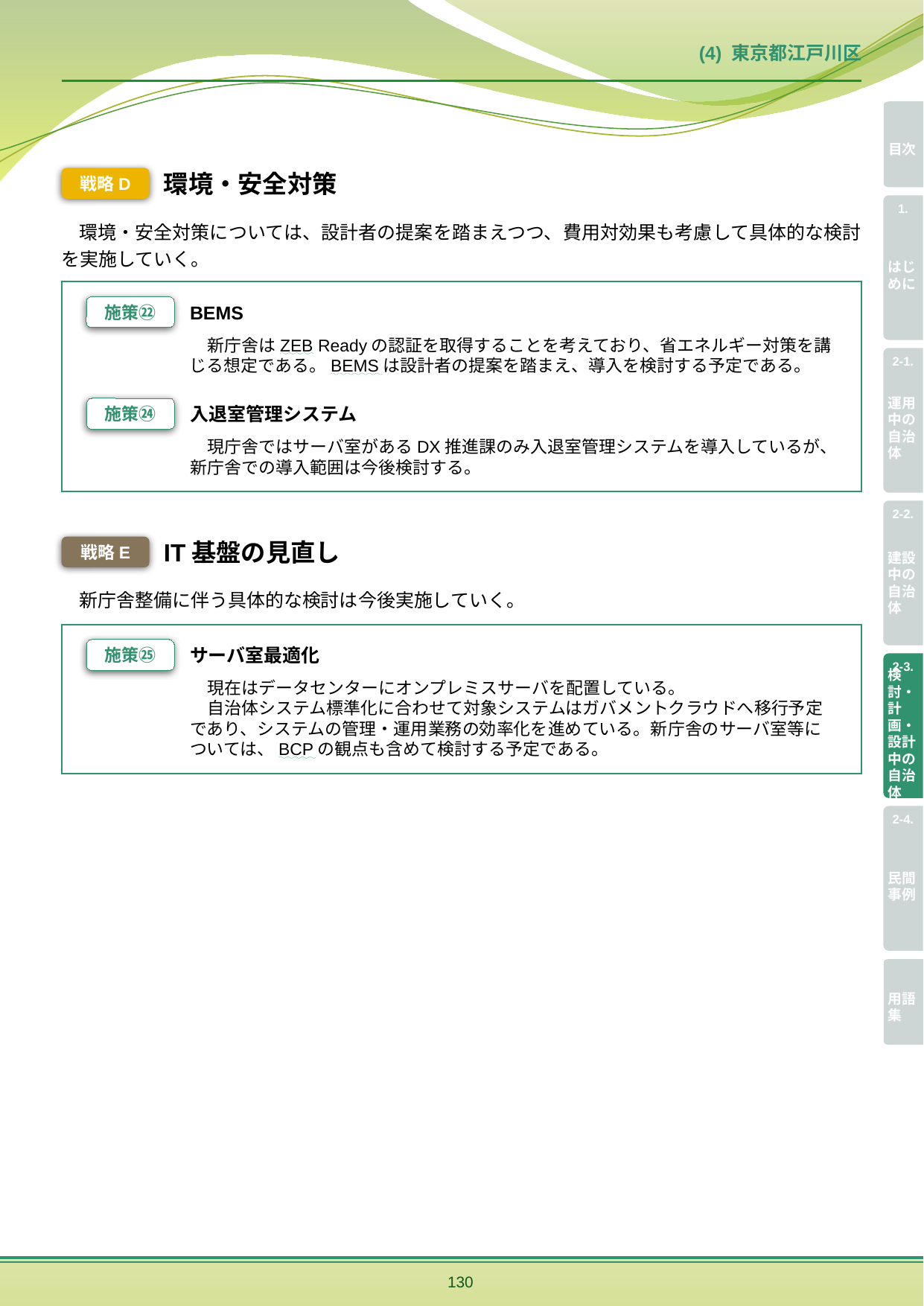

(4) 東京都江戸川区
戦略D
環境・安全対策
環境・安全対策については、設計者の提案を踏まえつつ、費用対効果も考慮して具体的な検討を実施していく。

施策㉒
BEMS
新庁舎はZEB Readyの認証を取得することを考えており、省エネルギー対策を講じる想定である。BEMSは設計者の提案を踏まえ、導入を検討する予定である。
施策㉔
入退室管理システム
現庁舎ではサーバ室があるDX推進課のみ入退室管理システムを導入しているが、新庁舎での導入範囲は今後検討する。
戦略E
IT基盤の見直し
新庁舎整備に伴う具体的な検討は今後実施していく。

施策㉕
サーバ室最適化
現在はデータセンターにオンプレミスサーバを配置している。
自治体システム標準化に合わせて対象システムはガバメントクラウドへ移行予定であり、システムの管理・運用業務の効率化を進めている。新庁舎のサーバ室等については、BCPの観点も含めて検討する予定である。
130